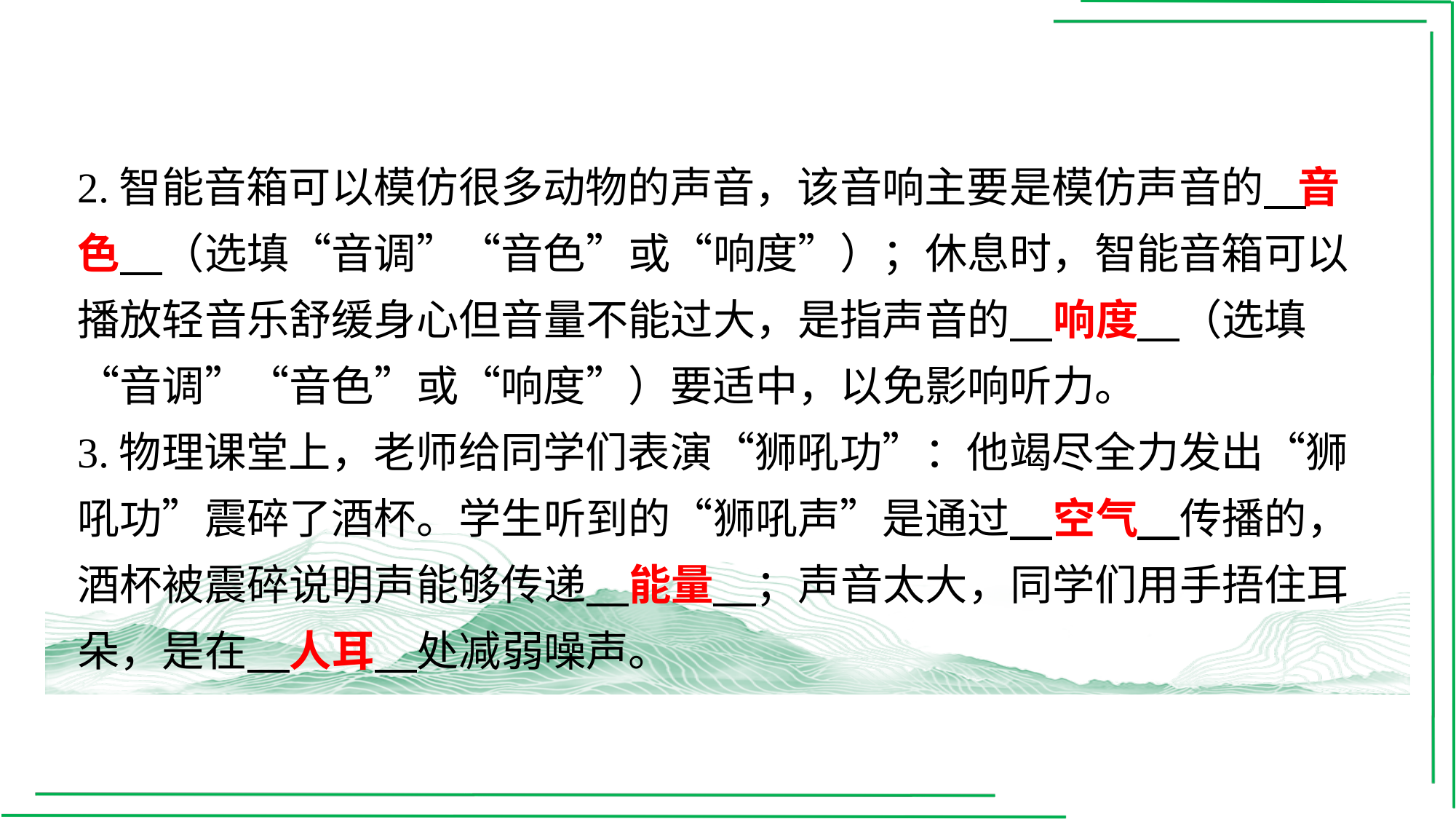

音
2.智能音箱可以模仿很多动物的声音，该音响主要是模仿声音的 　音色　⁠（选填“音调”“音色”或“响度”）；休息时，智能音箱可以播放轻音乐舒缓身心但音量不能过大，是指声音的 　响度　⁠（选填“音调”“音色”或“响度”）要适中，以免影响听力。
3.物理课堂上，老师给同学们表演“狮吼功”：他竭尽全力发出“狮吼功”震碎了酒杯。学生听到的“狮吼声”是通过 　空气　⁠传播的，酒杯被震碎说明声能够传递 　能量　⁠；声音太大，同学们用手捂住耳朵，是在 　人耳　⁠处减弱噪声。
色
响度
空气
能量
人耳